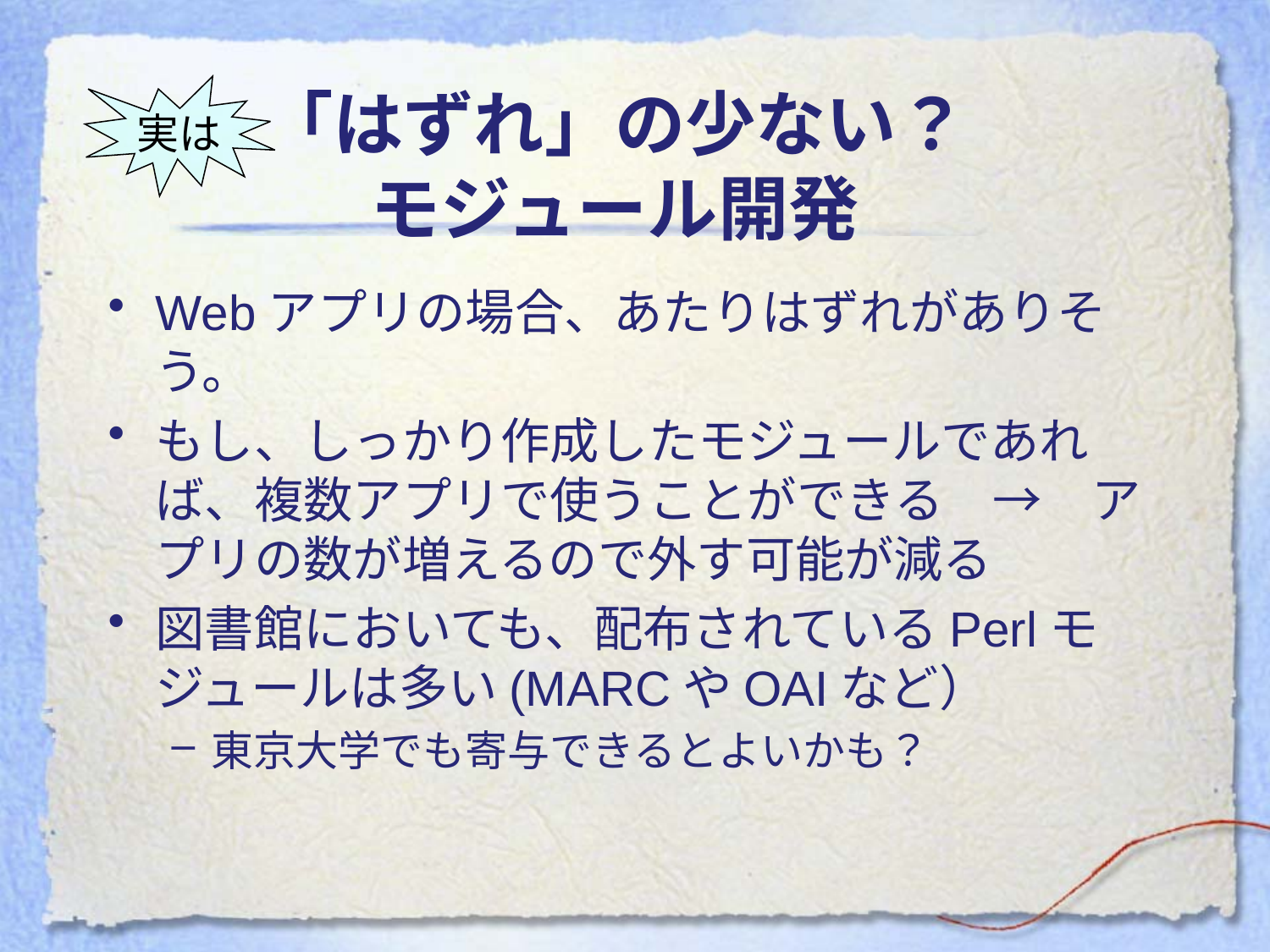

実は
# 「はずれ」の少ない？ モジュール開発
Webアプリの場合、あたりはずれがありそう。
もし、しっかり作成したモジュールであれば、複数アプリで使うことができる　→　アプリの数が増えるので外す可能が減る
図書館においても、配布されているPerlモジュールは多い(MARCやOAIなど）
東京大学でも寄与できるとよいかも？